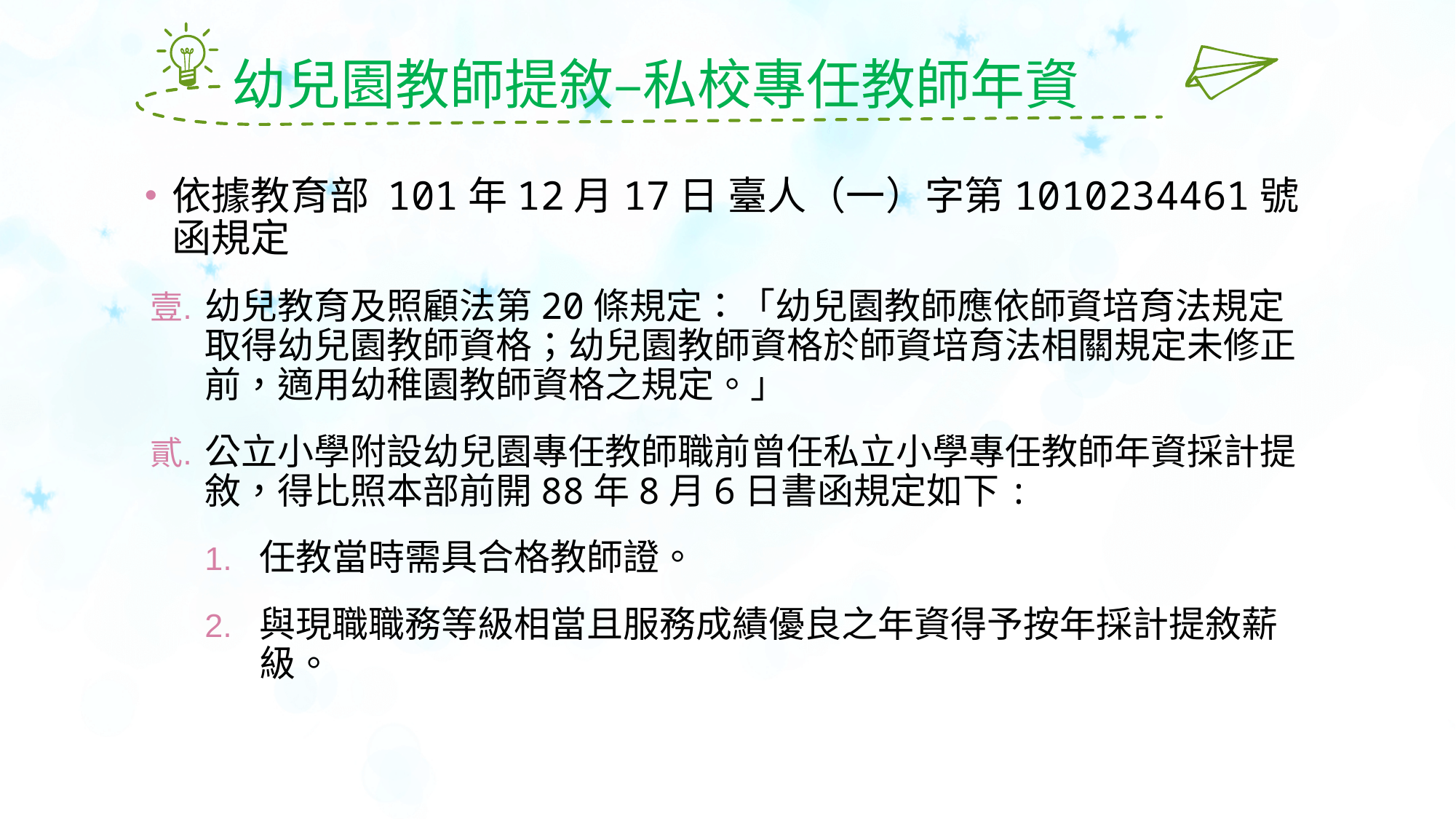

# 幼兒園教師提敘–私校專任教師年資
依據教育部 101年12月17日 臺人（一）字第1010234461號函規定
幼兒教育及照顧法第20條規定：「幼兒園教師應依師資培育法規定取得幼兒園教師資格；幼兒園教師資格於師資培育法相關規定未修正前，適用幼稚園教師資格之規定。」
公立小學附設幼兒園專任教師職前曾任私立小學專任教師年資採計提敘，得比照本部前開88年8月6日書函規定如下:
任教當時需具合格教師證。
與現職職務等級相當且服務成績優良之年資得予按年採計提敘薪級。